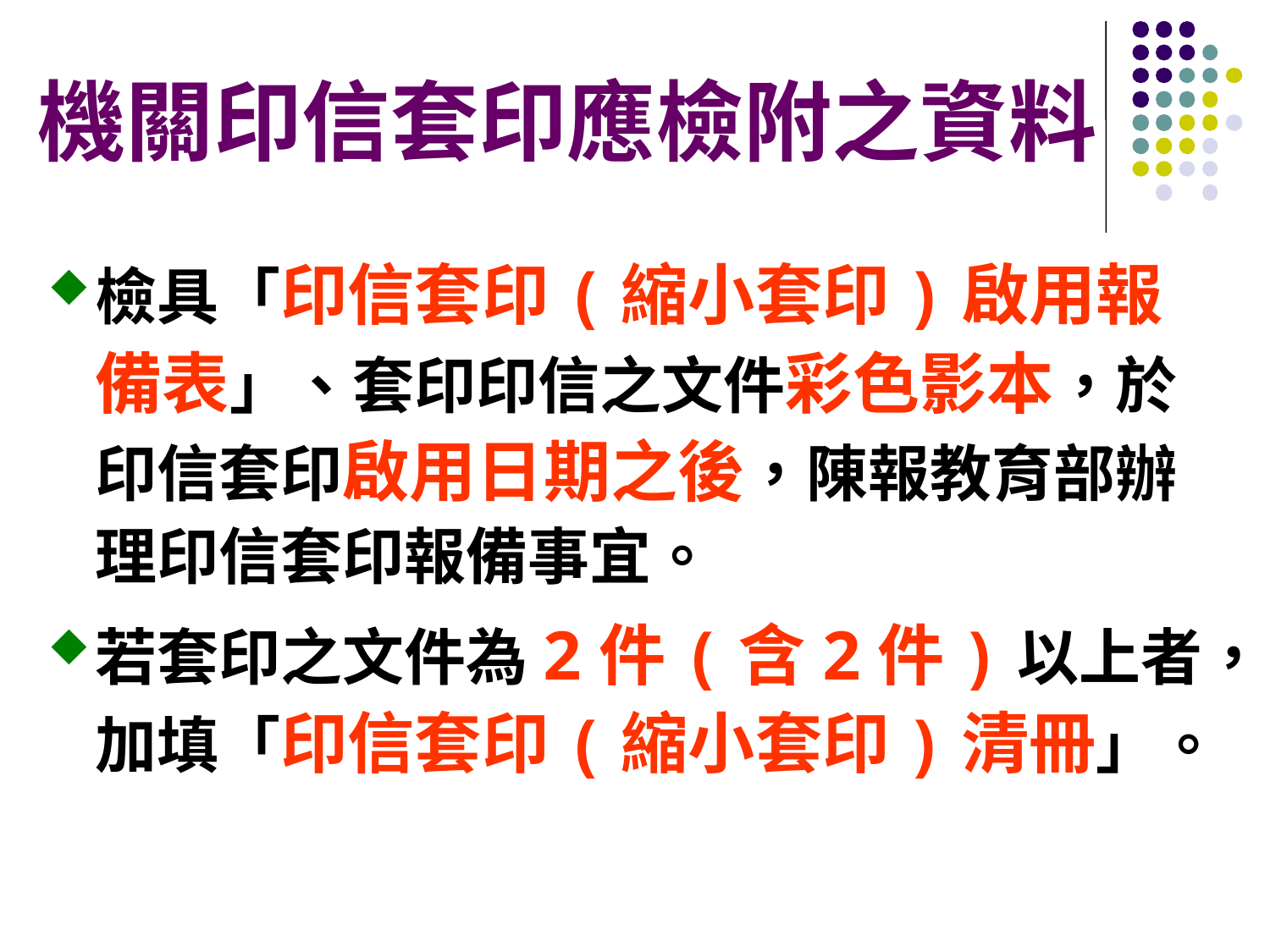

# 機關印信套印應檢附之資料
檢具「印信套印(縮小套印)啟用報備表」、套印印信之文件彩色影本，於印信套印啟用日期之後，陳報教育部辦理印信套印報備事宜。
若套印之文件為2件(含2件)以上者，加填「印信套印(縮小套印)清冊」。